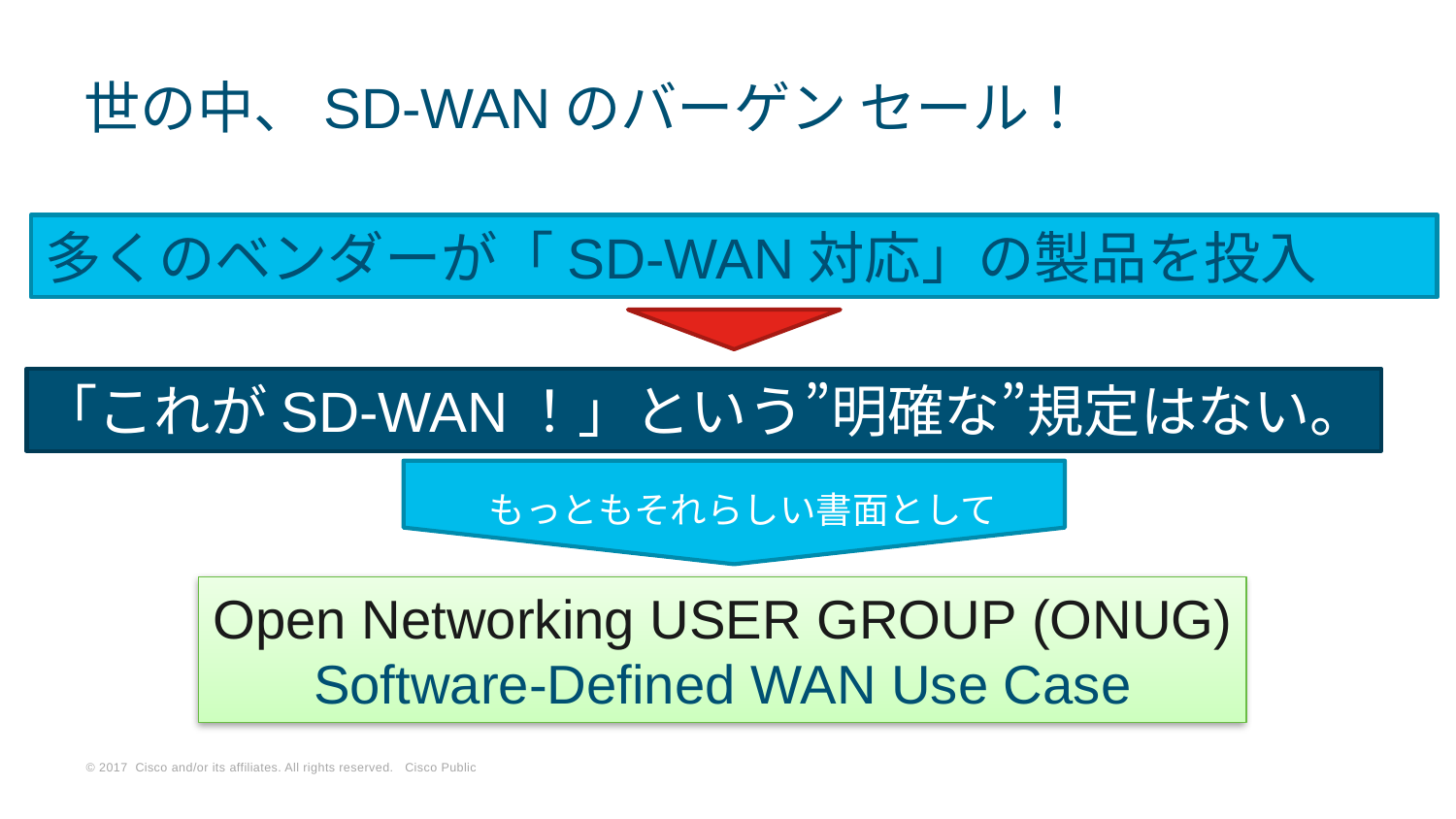

# 世の中、SD-WANのバーゲン セール！

多くのベンダーが「SD-WAN対応」の製品を投入

「これがSD-WAN！」という”明確な”規定はない。
もっともそれらしい書面として
Open Networking USER GROUP (ONUG)
Software-Defined WAN Use Case